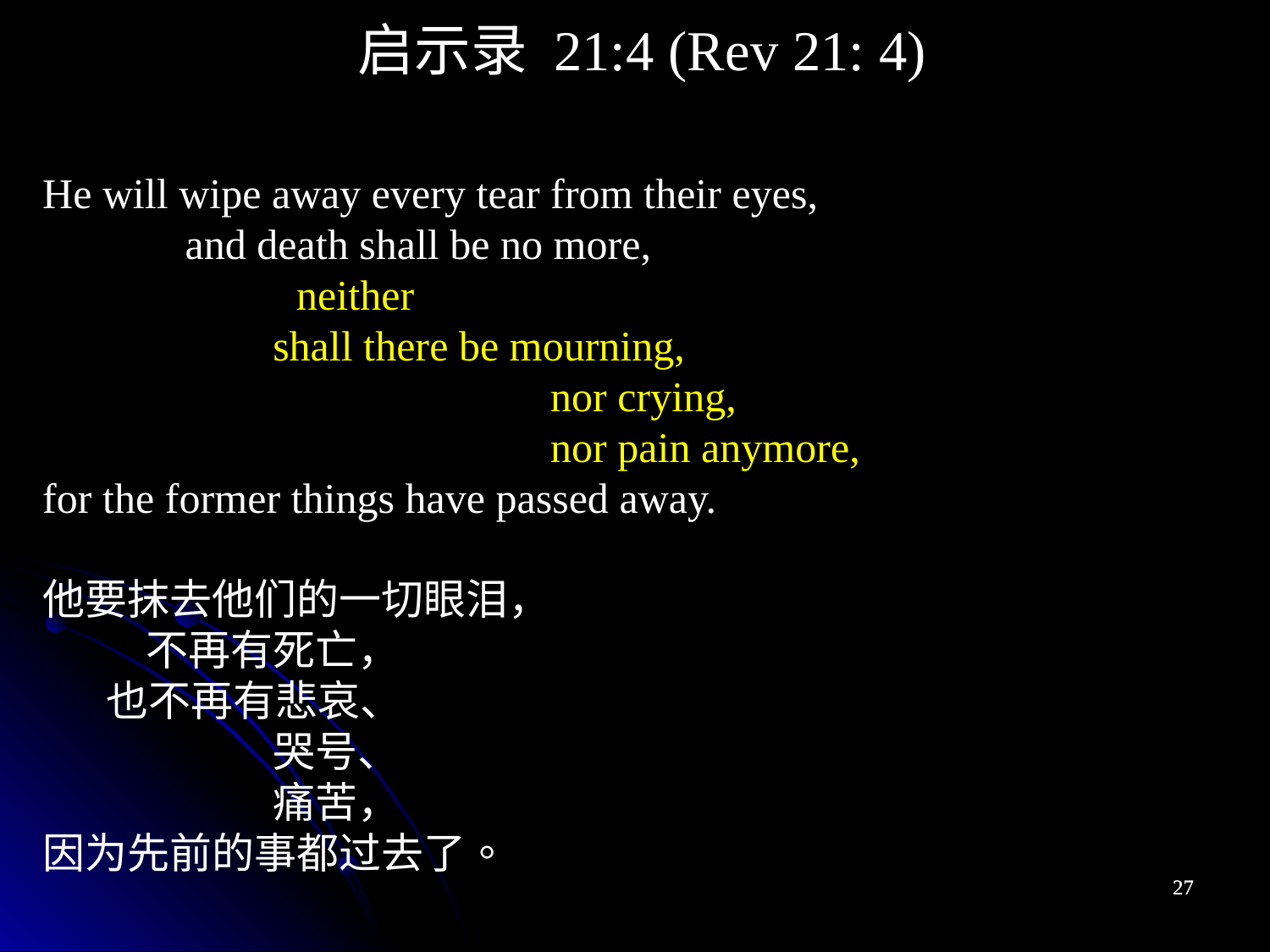

启示录 21:4 (Rev 21: 4)
He will wipe away every tear from their eyes,
and death shall be no more,
neither
shall there be mourning,
nor crying,
nor pain anymore,
for the former things have passed away.

他要抹去他们的一切眼泪，
不再有死亡，
也不再有悲哀、
哭号、
痛苦，
因为先前的事都过去了。
27
27